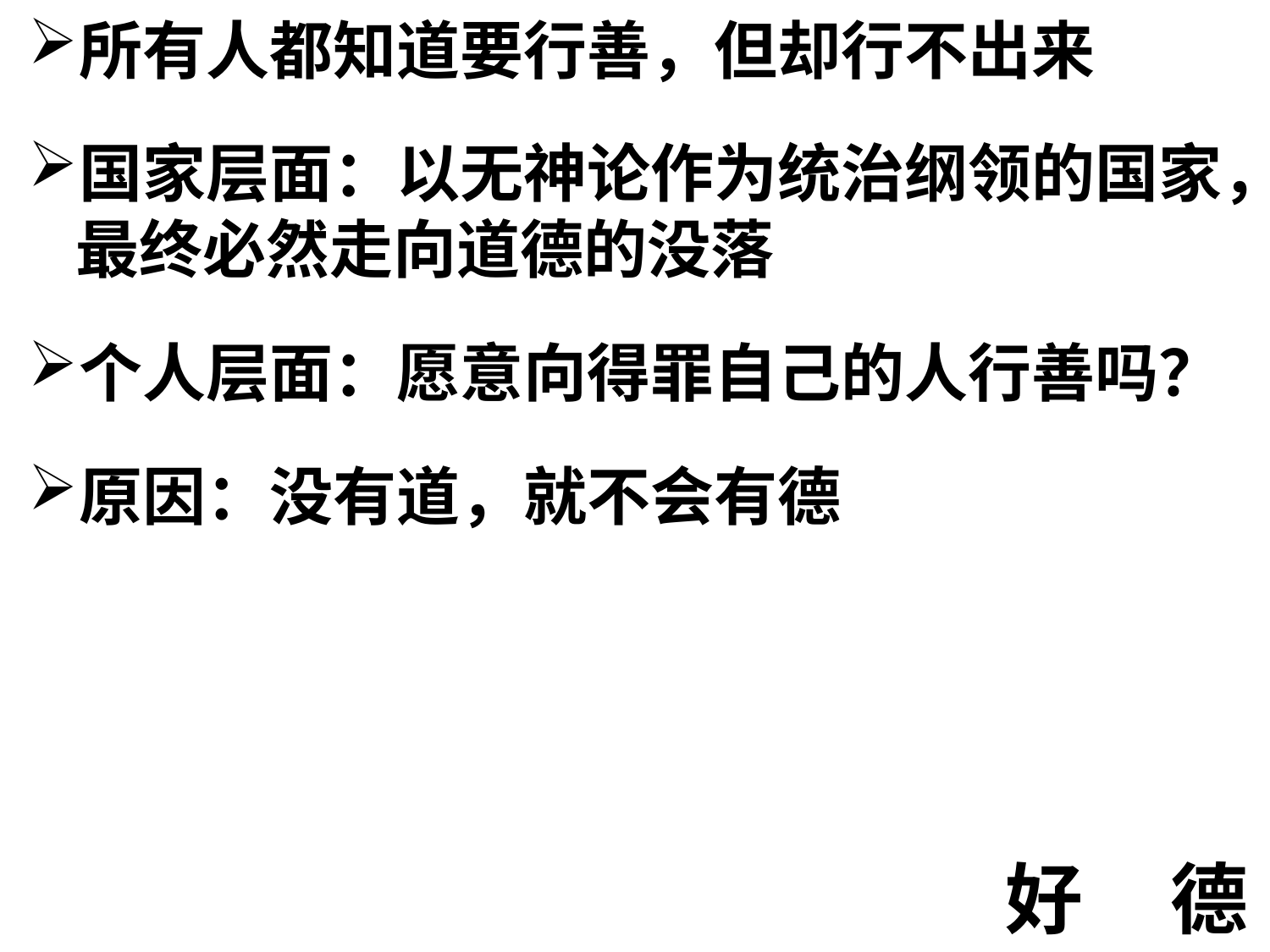

所有人都知道要行善，但却行不出来

国家层面：以无神论作为统治纲领的国家，最终必然走向道德的没落

个人层面：愿意向得罪自己的人行善吗？

原因：没有道，就不会有德
# 好     德